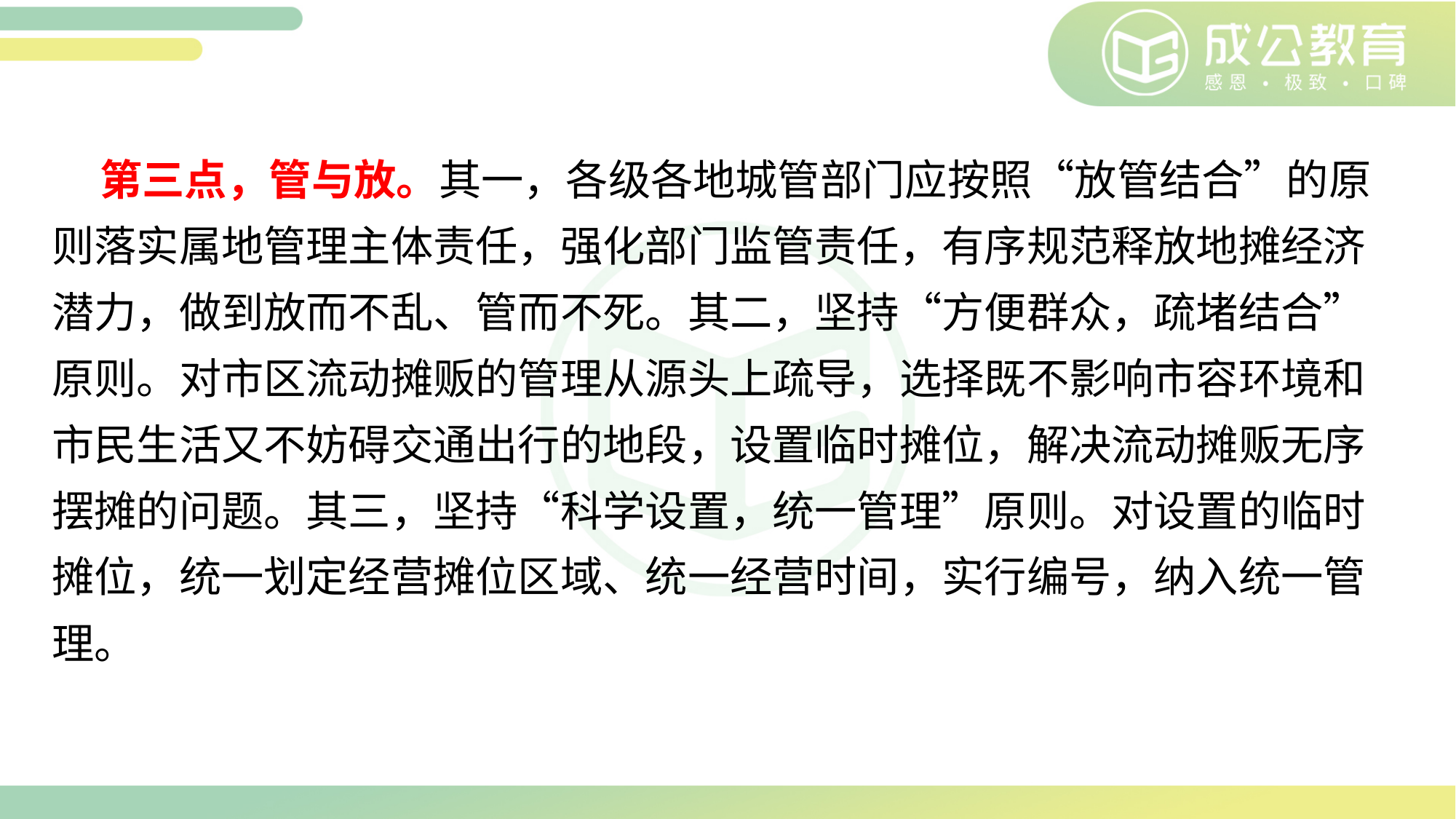

第三点，管与放。其一，各级各地城管部门应按照“放管结合”的原则落实属地管理主体责任，强化部门监管责任，有序规范释放地摊经济潜力，做到放而不乱、管而不死。其二，坚持“方便群众，疏堵结合”原则。对市区流动摊贩的管理从源头上疏导，选择既不影响市容环境和市民生活又不妨碍交通出行的地段，设置临时摊位，解决流动摊贩无序摆摊的问题。其三，坚持“科学设置，统一管理”原则。对设置的临时摊位，统一划定经营摊位区域、统一经营时间，实行编号，纳入统一管理。